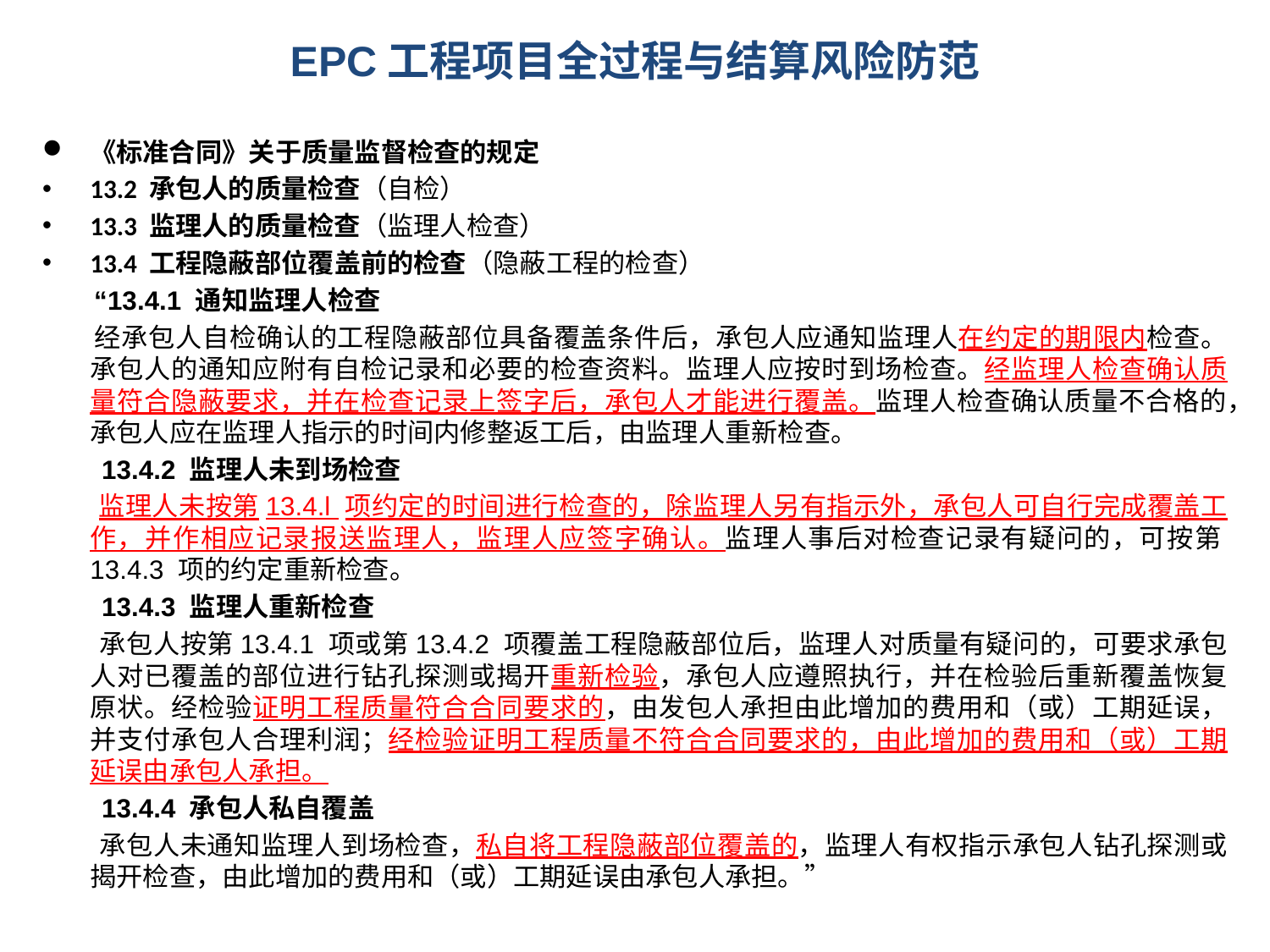

# EPC工程项目全过程与结算风险防范
《标准合同》关于质量监督检查的规定
13.2 承包人的质量检查（自检）
13.3 监理人的质量检查（监理人检查）
13.4 工程隐蔽部位覆盖前的检查（隐蔽工程的检查）
       “13.4.1 通知监理人检查
       经承包人自检确认的工程隐蔽部位具备覆盖条件后，承包人应通知监理人在约定的期限内检查。承包人的通知应附有自检记录和必要的检查资料。监理人应按时到场检查。经监理人检查确认质量符合隐蔽要求，并在检查记录上签字后，承包人才能进行覆盖。监理人检查确认质量不合格的，承包人应在监理人指示的时间内修整返工后，由监理人重新检查。
        13.4.2 监理人未到场检查
        监理人未按第13.4.l 项约定的时间进行检查的，除监理人另有指示外，承包人可自行完成覆盖工作，并作相应记录报送监理人，监理人应签字确认。监理人事后对检查记录有疑问的，可按第13.4.3 项的约定重新检查。
        13.4.3 监理人重新检查
        承包人按第13.4.1 项或第13.4.2 项覆盖工程隐蔽部位后，监理人对质量有疑问的，可要求承包人对已覆盖的部位进行钻孔探测或揭开重新检验，承包人应遵照执行，并在检验后重新覆盖恢复原状。经检验证明工程质量符合合同要求的，由发包人承担由此增加的费用和（或）工期延误，并支付承包人合理利润；经检验证明工程质量不符合合同要求的，由此增加的费用和（或）工期延误由承包人承担。
        13.4.4 承包人私自覆盖
        承包人未通知监理人到场检查，私自将工程隐蔽部位覆盖的，监理人有权指示承包人钻孔探测或揭开检查，由此增加的费用和（或）工期延误由承包人承担。”